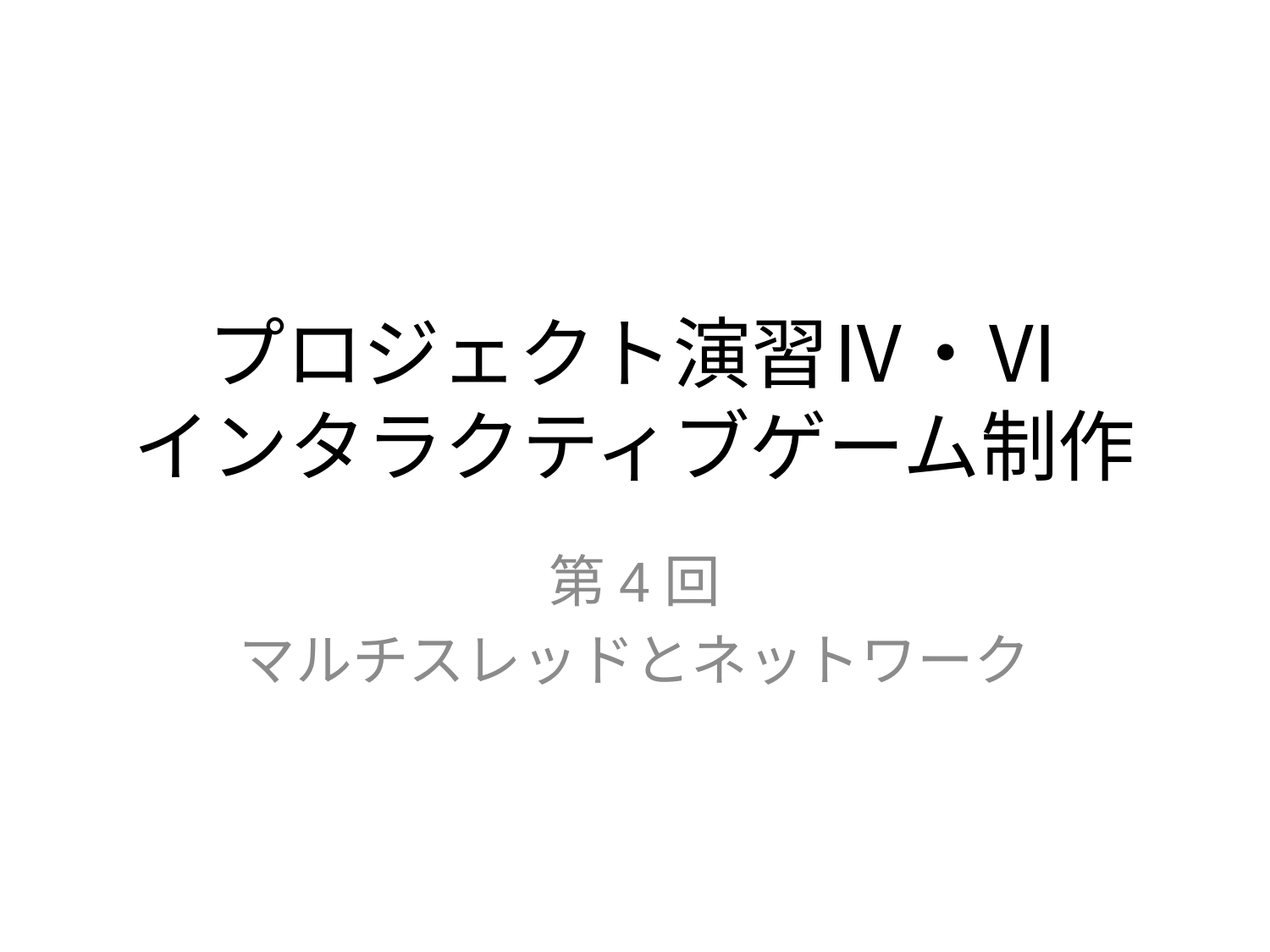

# プロジェクト演習Ⅳ・Ⅵ インタラクティブゲーム制作
第4回
マルチスレッドとネットワーク